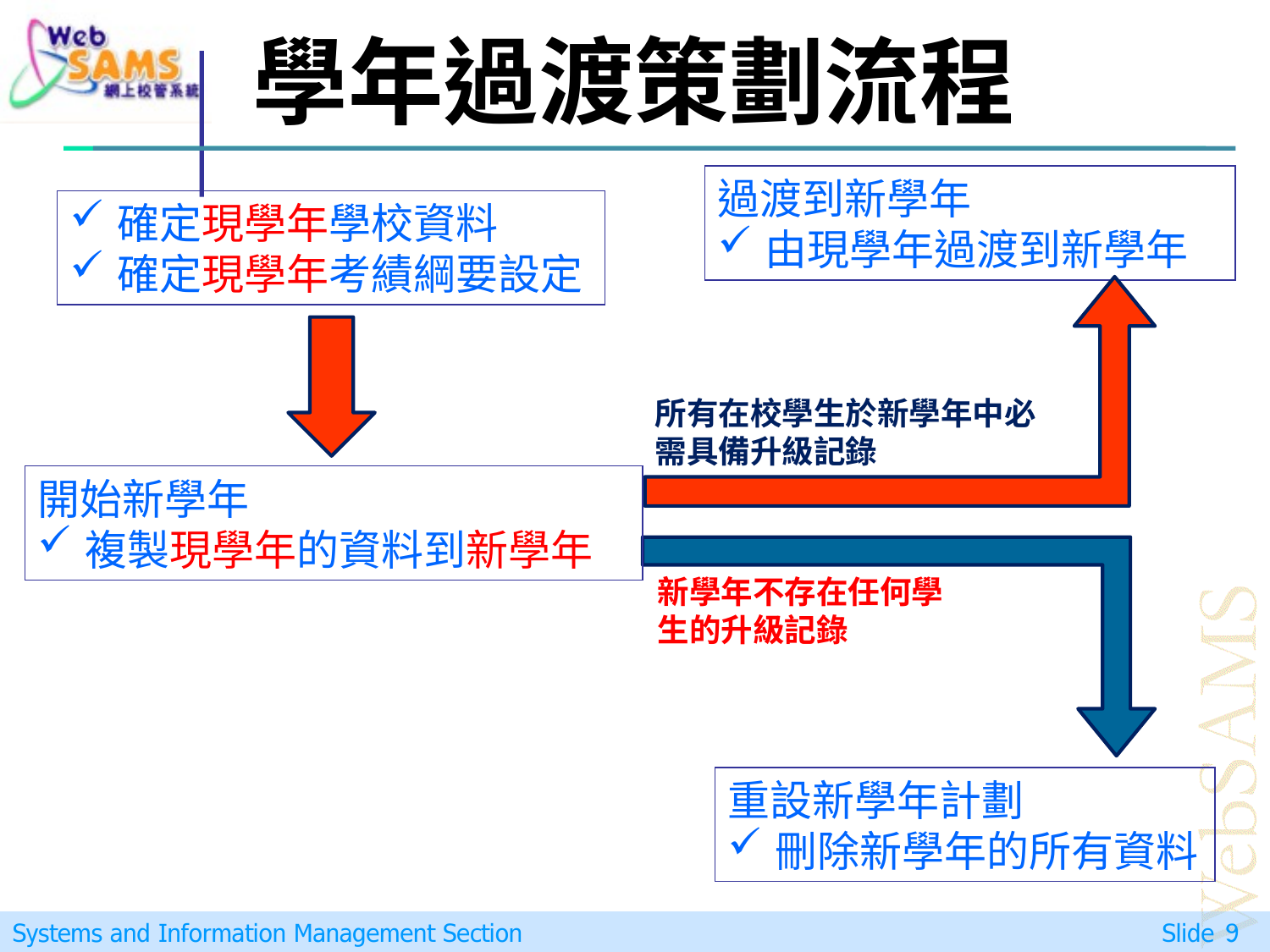

學年過渡策劃流程
過渡到新學年
由現學年過渡到新學年

確定現學年學校資料
確定現學年考績綱要設定

所有在校學生於新學年中必需具備升級記錄
開始新學年
複製現學年的資料到新學年

新學年不存在任何學生的升級記錄
重設新學年計劃
刪除新學年的所有資料